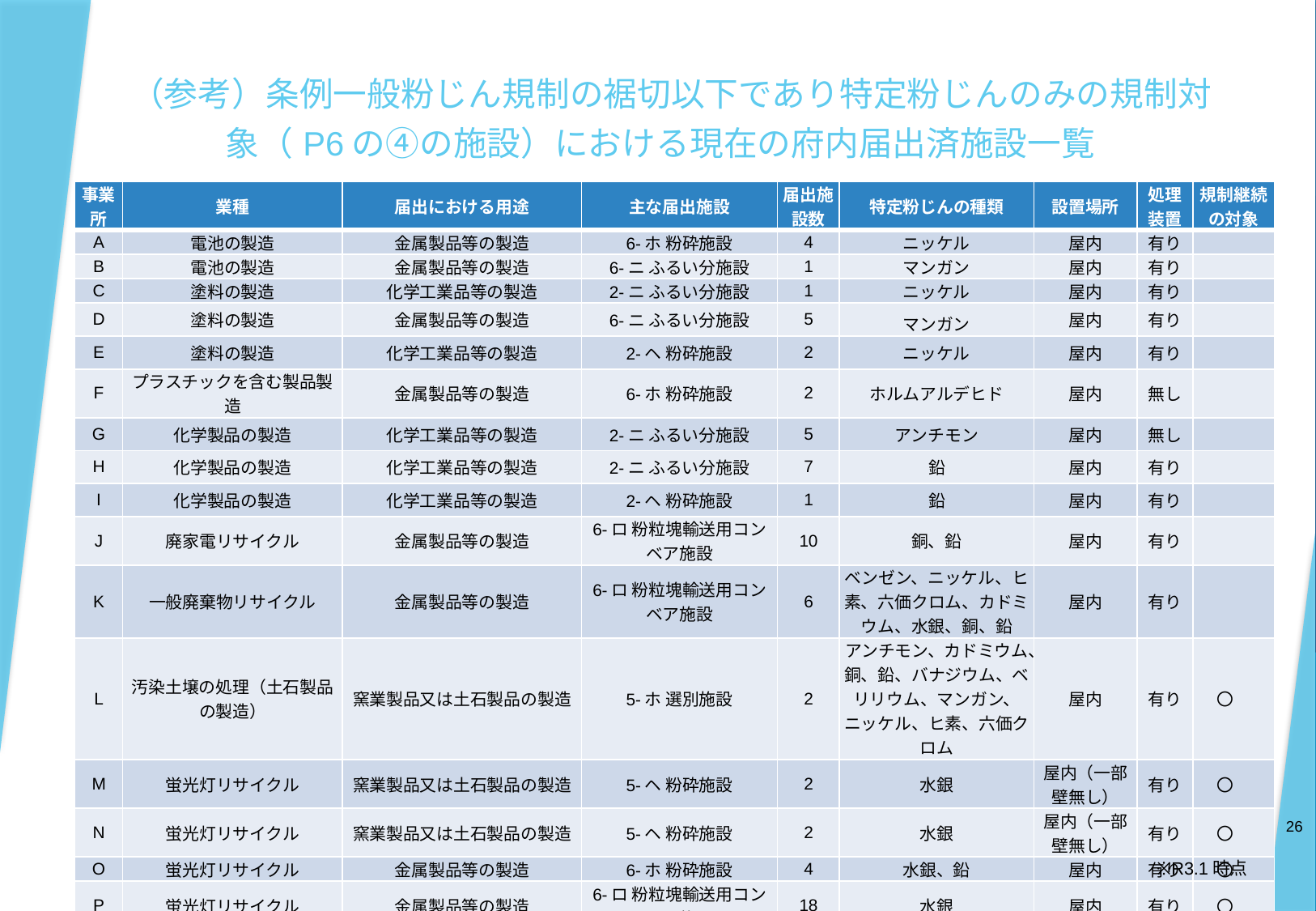

# （参考）条例一般粉じん規制の裾切以下であり特定粉じんのみの規制対象（P6の④の施設）における現在の府内届出済施設一覧
| 事業所 | 業種 | 届出における用途 | 主な届出施設 | 届出施設数 | 特定粉じんの種類 | 設置場所 | 処理装置 | 規制継続の対象 |
| --- | --- | --- | --- | --- | --- | --- | --- | --- |
| A | 電池の製造 | 金属製品等の製造 | 6-ホ 粉砕施設 | 4 | ニッケル | 屋内 | 有り |  |
| B | 電池の製造 | 金属製品等の製造 | 6-ニ ふるい分施設 | 1 | マンガン | 屋内 | 有り |  |
| C | 塗料の製造 | 化学工業品等の製造 | 2-ニ ふるい分施設 | 1 | ニッケル | 屋内 | 有り |  |
| D | 塗料の製造 | 金属製品等の製造 | 6-ニ ふるい分施設 | 5 | マンガン | 屋内 | 有り |  |
| E | 塗料の製造 | 化学工業品等の製造 | 2-ヘ 粉砕施設 | 2 | ニッケル | 屋内 | 有り |  |
| F | プラスチックを含む製品製造 | 金属製品等の製造 | 6-ホ 粉砕施設 | 2 | ホルムアルデヒド | 屋内 | 無し |  |
| G | 化学製品の製造 | 化学工業品等の製造 | 2-ニ ふるい分施設 | 5 | アンチモン | 屋内 | 無し |  |
| H | 化学製品の製造 | 化学工業品等の製造 | 2-ニ ふるい分施設 | 7 | 鉛 | 屋内 | 有り |  |
| I | 化学製品の製造 | 化学工業品等の製造 | 2-ヘ 粉砕施設 | 1 | 鉛 | 屋内 | 有り |  |
| J | 廃家電リサイクル | 金属製品等の製造 | 6-ロ 粉粒塊輸送用コンベア施設 | 10 | 銅、鉛 | 屋内 | 有り |  |
| K | 一般廃棄物リサイクル | 金属製品等の製造 | 6-ロ 粉粒塊輸送用コンベア施設 | 6 | ベンゼン、ニッケル、ヒ素、六価クロム、カドミウム、水銀、銅、鉛 | 屋内 | 有り |  |
| L | 汚染土壌の処理（土石製品の製造） | 窯業製品又は土石製品の製造 | 5-ホ 選別施設 | 2 | アンチモン、カドミウム、銅、鉛、バナジウム、ベリリウム、マンガン、ニッケル、ヒ素、六価クロム | 屋内 | 有り | 〇 |
| M | 蛍光灯リサイクル | 窯業製品又は土石製品の製造 | 5-ヘ 粉砕施設 | 2 | 水銀 | 屋内（一部壁無し） | 有り | 〇 |
| N | 蛍光灯リサイクル | 窯業製品又は土石製品の製造 | 5-ヘ 粉砕施設 | 2 | 水銀 | 屋内（一部壁無し） | 有り | 〇 |
| O | 蛍光灯リサイクル | 金属製品等の製造 | 6-ホ 粉砕施設 | 4 | 水銀、鉛 | 屋内 | 有り | 〇 |
| P | 蛍光灯リサイクル | 金属製品等の製造 | 6-ロ 粉粒塊輸送用コンベア施設 | 18 | 水銀 | 屋内 | 有り | 〇 |

26
※R3.1時点